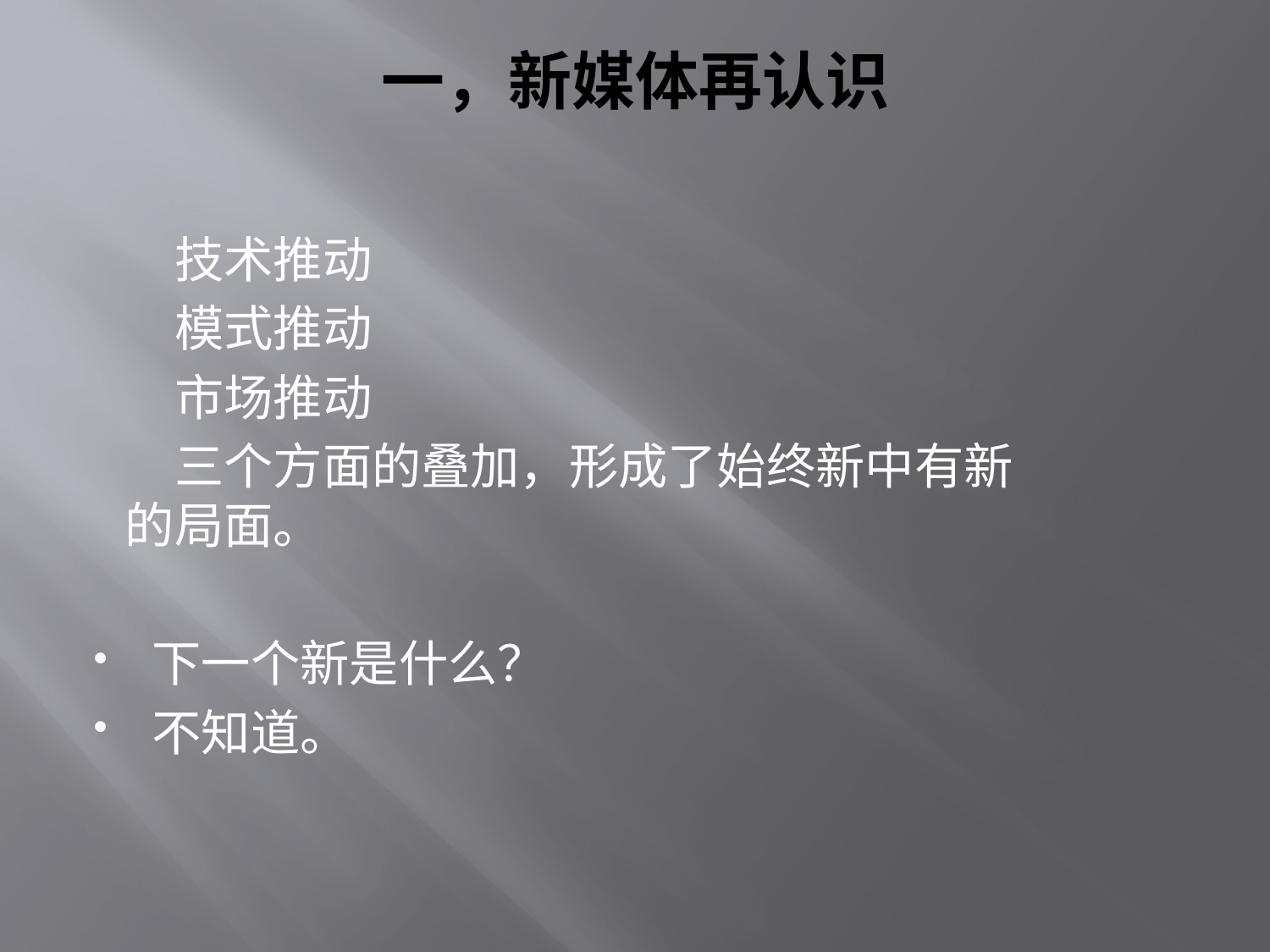

# 一，新媒体再认识
　　技术推动
　　模式推动
　　市场推动
　　三个方面的叠加，形成了始终新中有新　　　　的局面。

下一个新是什么？
不知道。